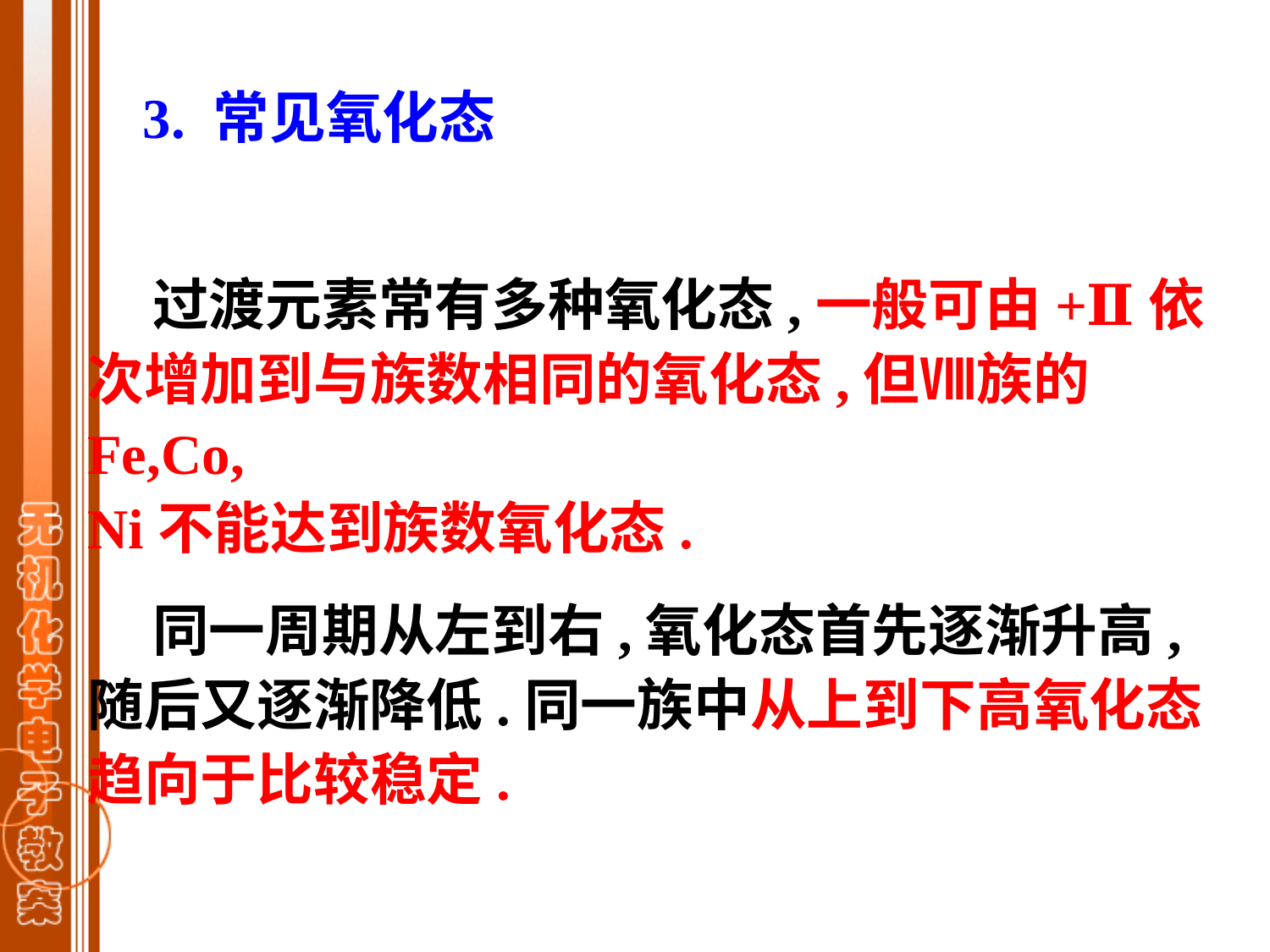

3. 常见氧化态
    过渡元素常有多种氧化态,一般可由+Ⅱ依次增加到与族数相同的氧化态,但Ⅷ族的Fe,Co,
Ni不能达到族数氧化态.
    同一周期从左到右,氧化态首先逐渐升高,随后又逐渐降低.同一族中从上到下高氧化态趋向于比较稳定.
72